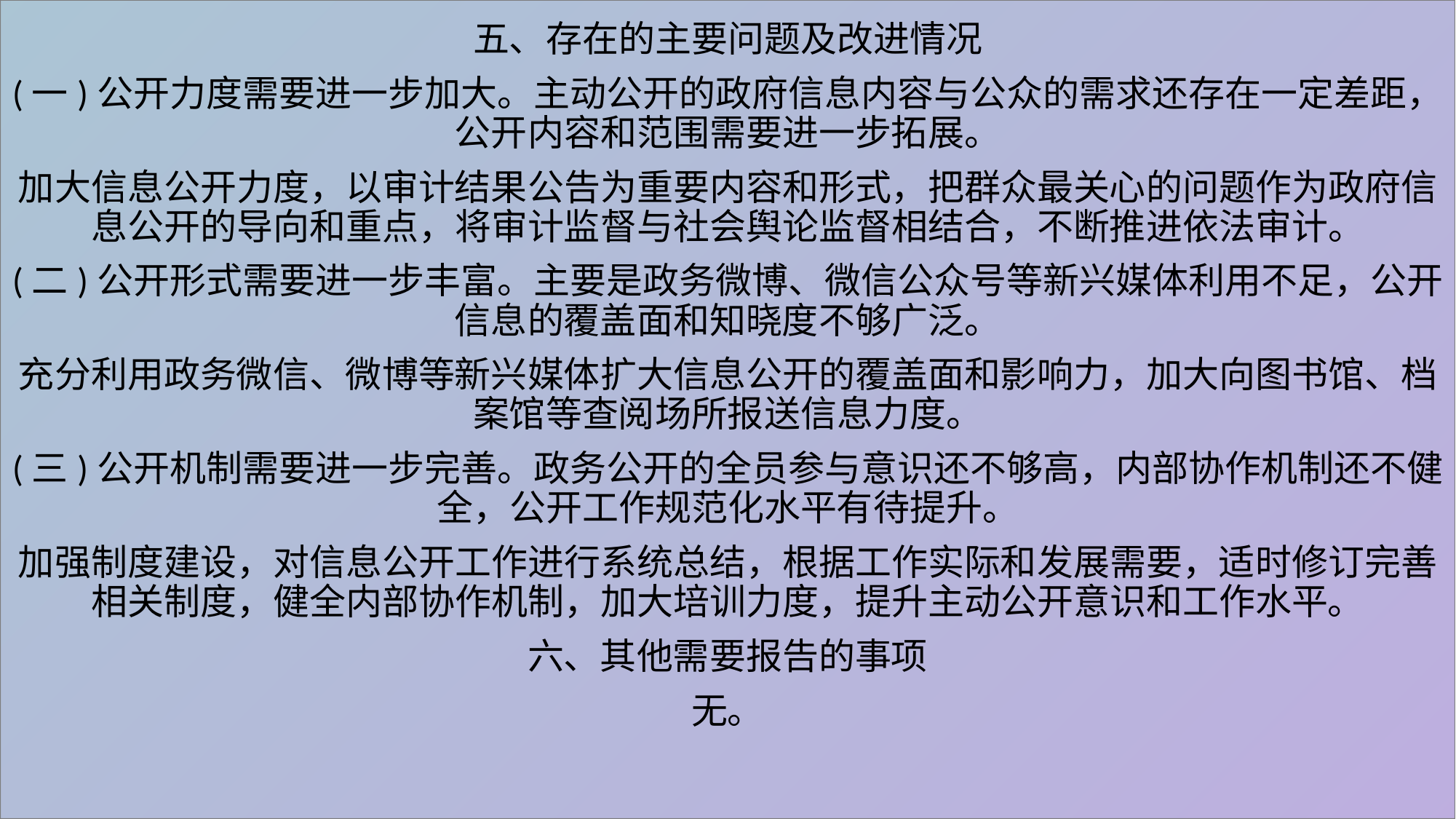

五、存在的主要问题及改进情况
(一)公开力度需要进一步加大。主动公开的政府信息内容与公众的需求还存在一定差距，公开内容和范围需要进一步拓展。
加大信息公开力度，以审计结果公告为重要内容和形式，把群众最关心的问题作为政府信息公开的导向和重点，将审计监督与社会舆论监督相结合，不断推进依法审计。
(二)公开形式需要进一步丰富。主要是政务微博、微信公众号等新兴媒体利用不足，公开信息的覆盖面和知晓度不够广泛。
充分利用政务微信、微博等新兴媒体扩大信息公开的覆盖面和影响力，加大向图书馆、档案馆等查阅场所报送信息力度。
(三)公开机制需要进一步完善。政务公开的全员参与意识还不够高，内部协作机制还不健全，公开工作规范化水平有待提升。
加强制度建设，对信息公开工作进行系统总结，根据工作实际和发展需要，适时修订完善相关制度，健全内部协作机制，加大培训力度，提升主动公开意识和工作水平。
六、其他需要报告的事项
无。